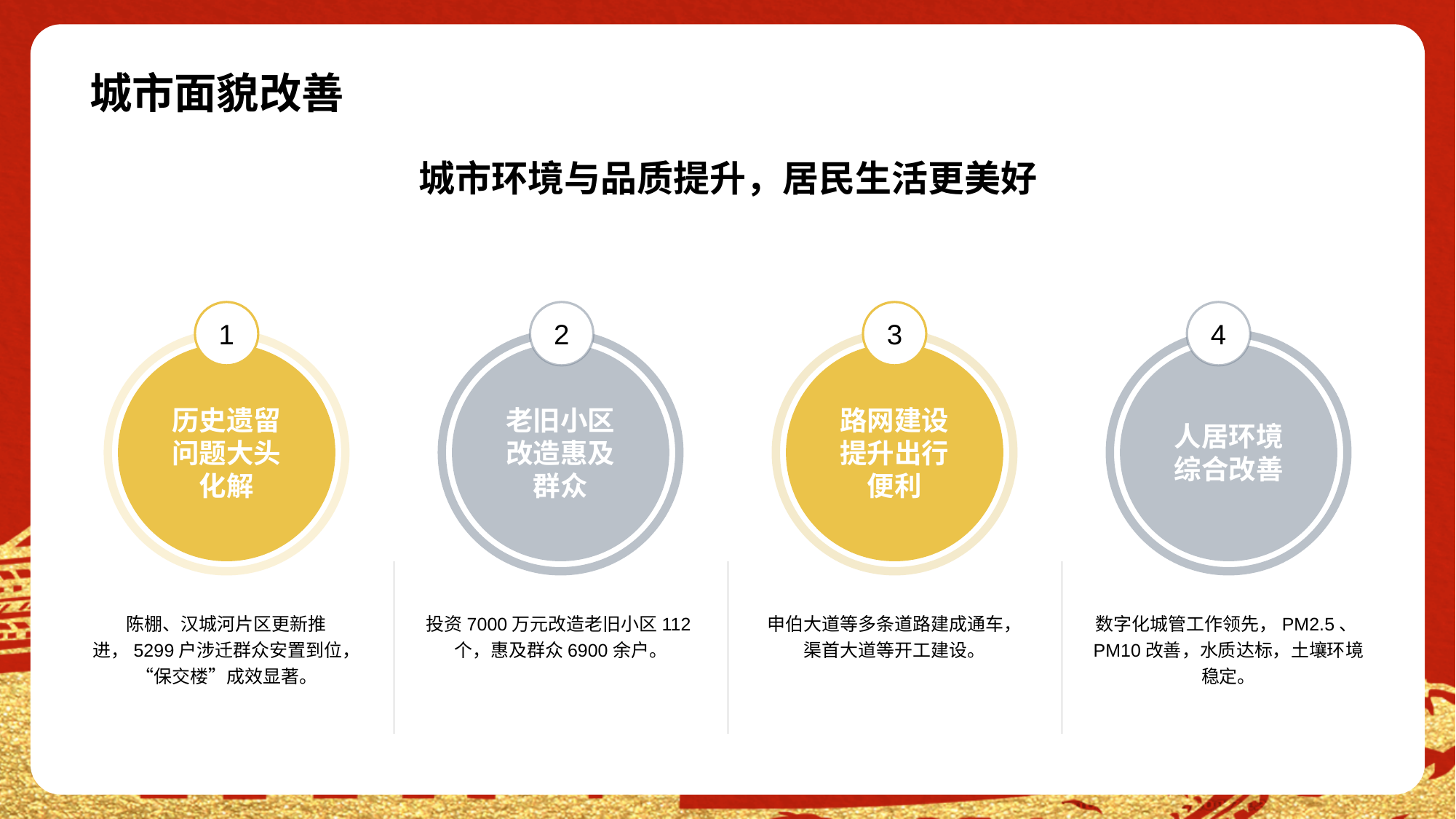

# 城市面貌改善
城市环境与品质提升，居民生活更美好
1
历史遗留问题大头化解
陈棚、汉城河片区更新推进，5299户涉迁群众安置到位，“保交楼”成效显著。
2
老旧小区改造惠及群众
投资7000万元改造老旧小区112个，惠及群众6900余户。
3
路网建设提升出行便利
申伯大道等多条道路建成通车，渠首大道等开工建设。
4
人居环境综合改善
数字化城管工作领先，PM2.5、PM10改善，水质达标，土壤环境稳定。